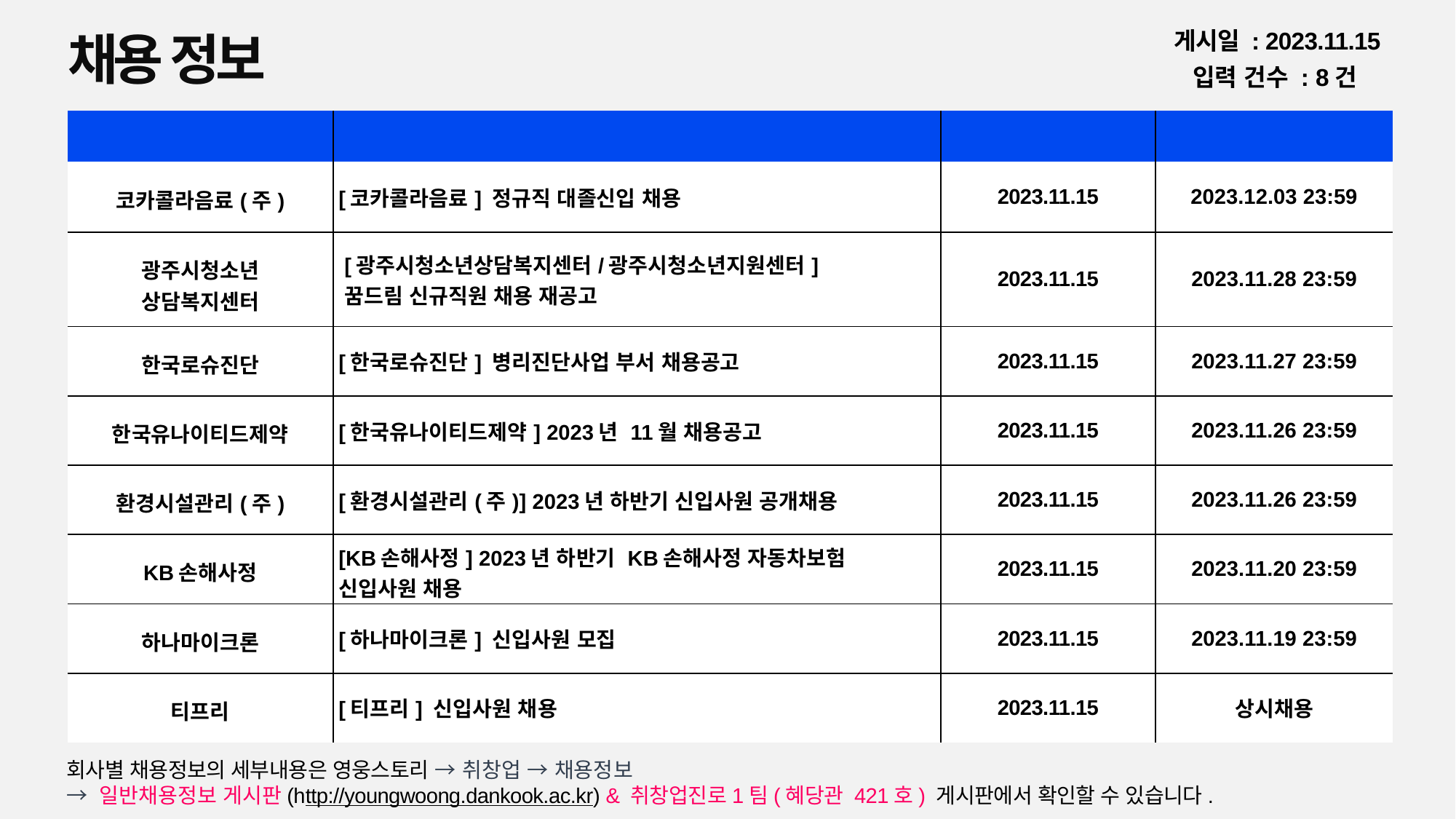

채용 정보
게시일 : 2023.11.15
입력 건수 : 8건
| 회사명 | 공고명 | 등록일 | 마감일 |
| --- | --- | --- | --- |
| 코카콜라음료(주) | [코카콜라음료] 정규직 대졸신입 채용 | 2023.11.15 | 2023.12.03 23:59 |
| 광주시청소년 상담복지센터 | [광주시청소년상담복지센터/광주시청소년지원센터] 꿈드림 신규직원 채용 재공고 | 2023.11.15 | 2023.11.28 23:59 |
| 한국로슈진단 | [한국로슈진단] 병리진단사업 부서 채용공고 | 2023.11.15 | 2023.11.27 23:59 |
| 한국유나이티드제약 | [한국유나이티드제약] 2023년 11월 채용공고 | 2023.11.15 | 2023.11.26 23:59 |
| 환경시설관리(주) | [환경시설관리(주)] 2023년 하반기 신입사원 공개채용 | 2023.11.15 | 2023.11.26 23:59 |
| KB손해사정 | [KB손해사정] 2023년 하반기 KB손해사정 자동차보험 신입사원 채용 | 2023.11.15 | 2023.11.20 23:59 |
| 하나마이크론 | [하나마이크론] 신입사원 모집 | 2023.11.15 | 2023.11.19 23:59 |
| 티프리 | [티프리] 신입사원 채용 | 2023.11.15 | 상시채용 |
회사별 채용정보의 세부내용은 영웅스토리 → 취창업 → 채용정보
→ 일반채용정보 게시판(http://youngwoong.dankook.ac.kr) & 취창업진로1팀(혜당관 421호) 게시판에서 확인할 수 있습니다.